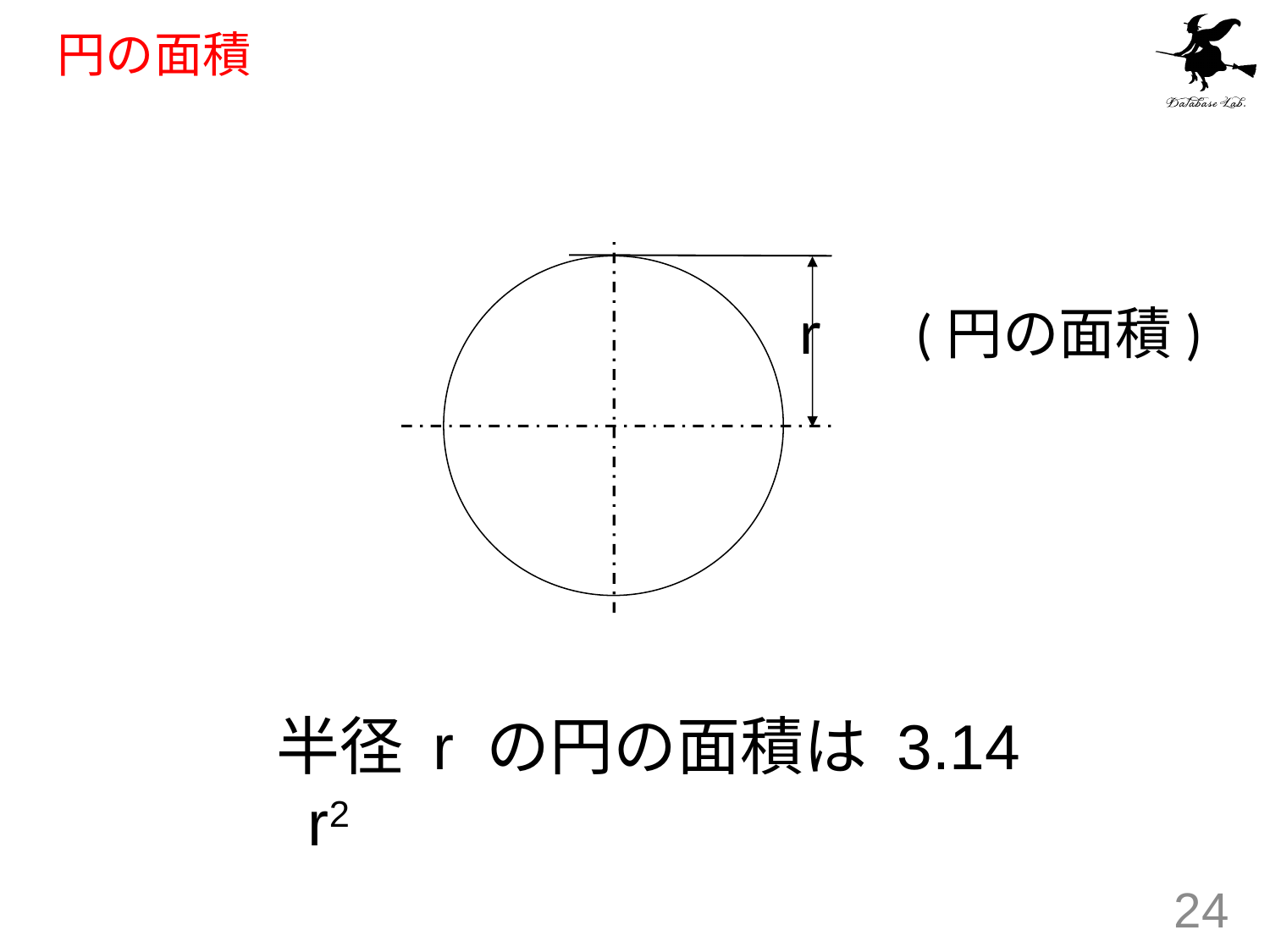

# 円の面積

r　(円の面積)

半径 r の円の面積は 3.14 r2

24